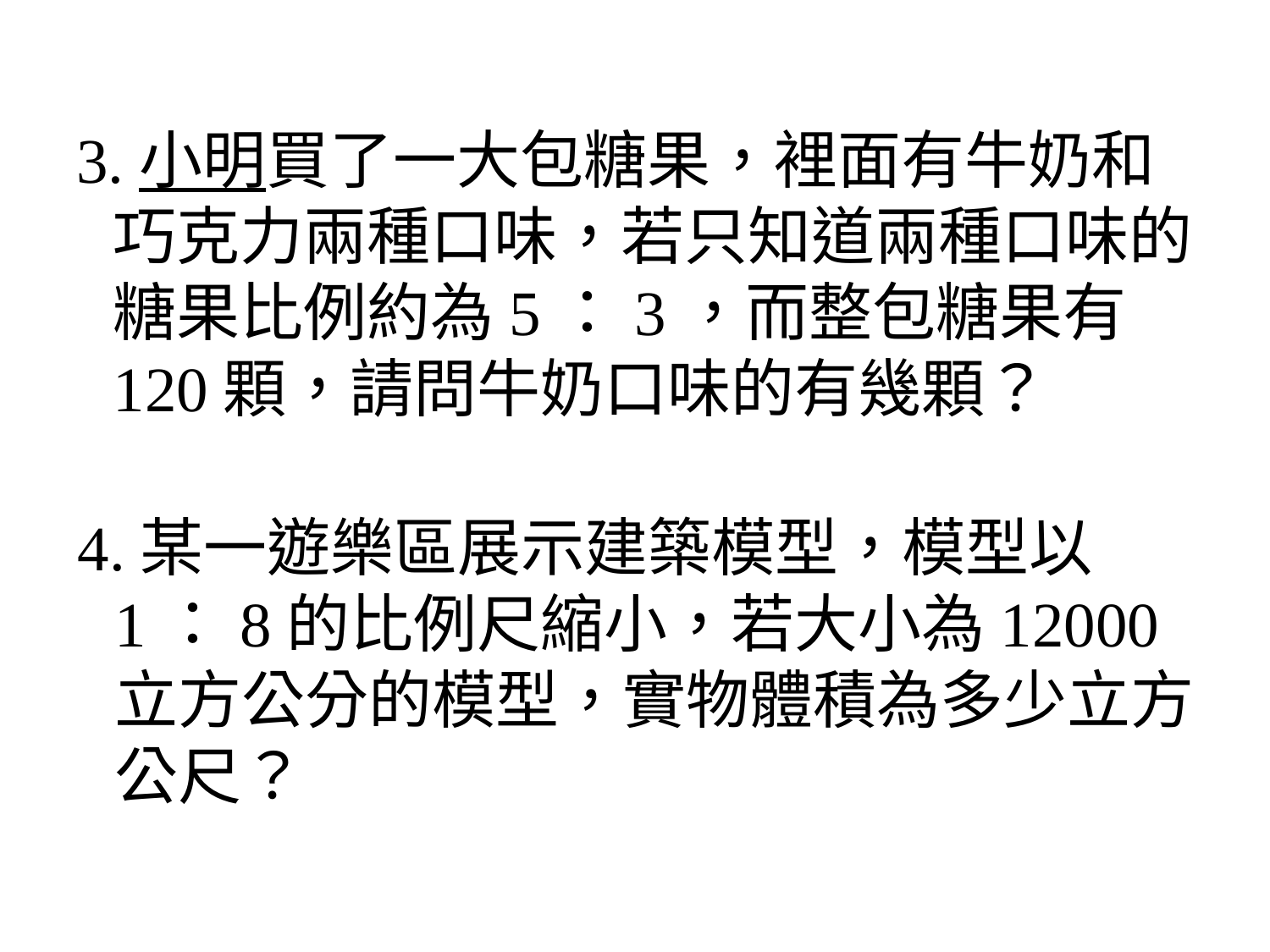

# 3.小明買了一大包糖果，裡面有牛奶和巧克力兩種口味，若只知道兩種口味的糖果比例約為5：3，而整包糖果有120顆，請問牛奶口味的有幾顆？
4.某一遊樂區展示建築模型，模型以1：8的比例尺縮小，若大小為12000立方公分的模型，實物體積為多少立方公尺？